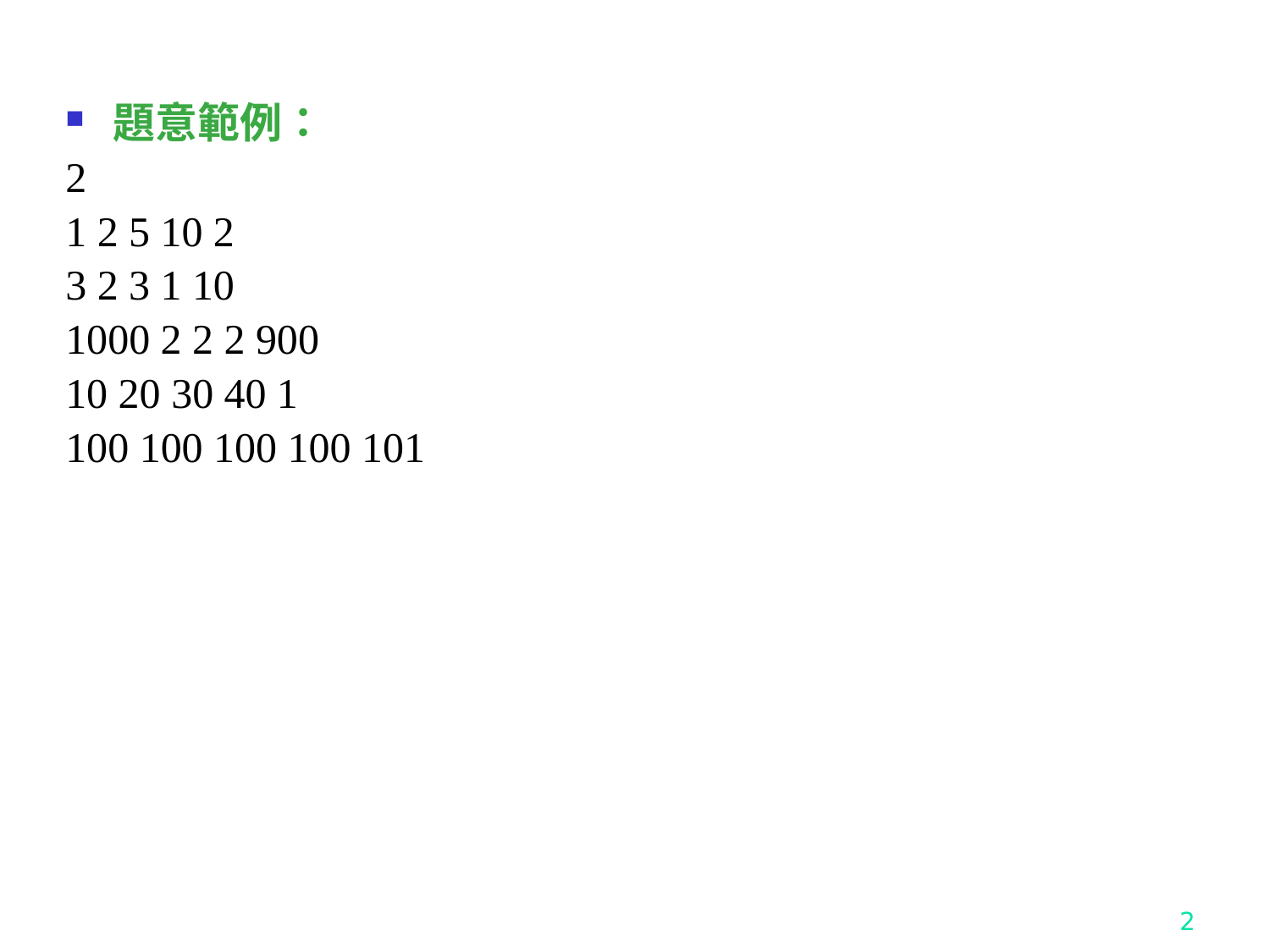

題意範例：
2
1 2 5 10 2
3 2 3 1 10
1000 2 2 2 900
10 20 30 40 1
100 100 100 100 101
2